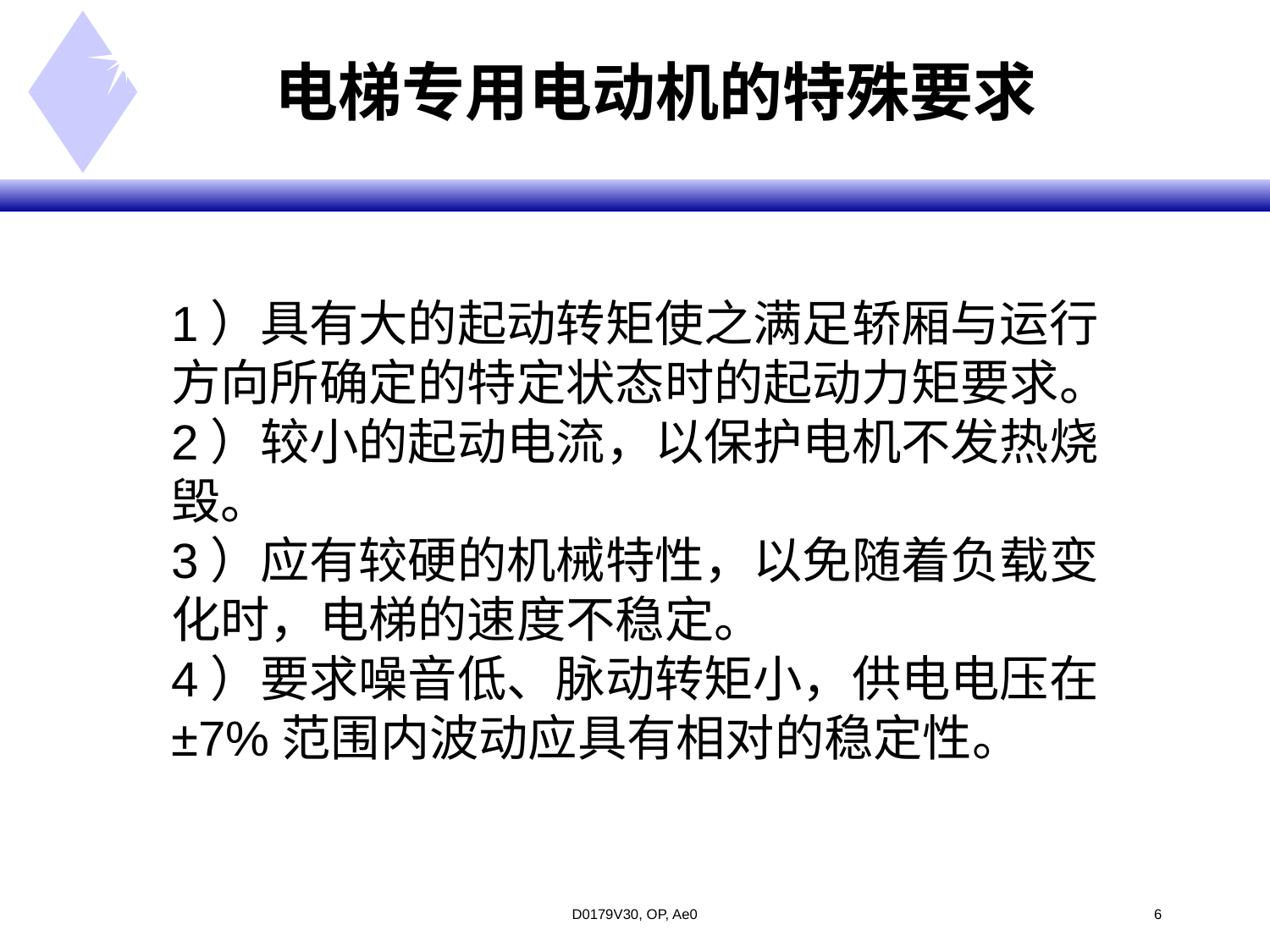

# 电梯专用电动机的特殊要求

1）具有大的起动转矩使之满足轿厢与运行方向所确定的特定状态时的起动力矩要求。
2）较小的起动电流，以保护电机不发热烧毁。
3）应有较硬的机械特性，以免随着负载变化时，电梯的速度不稳定。
4）要求噪音低、脉动转矩小，供电电压在±7%范围内波动应具有相对的稳定性。

D0179V30, OP, Ae0
6